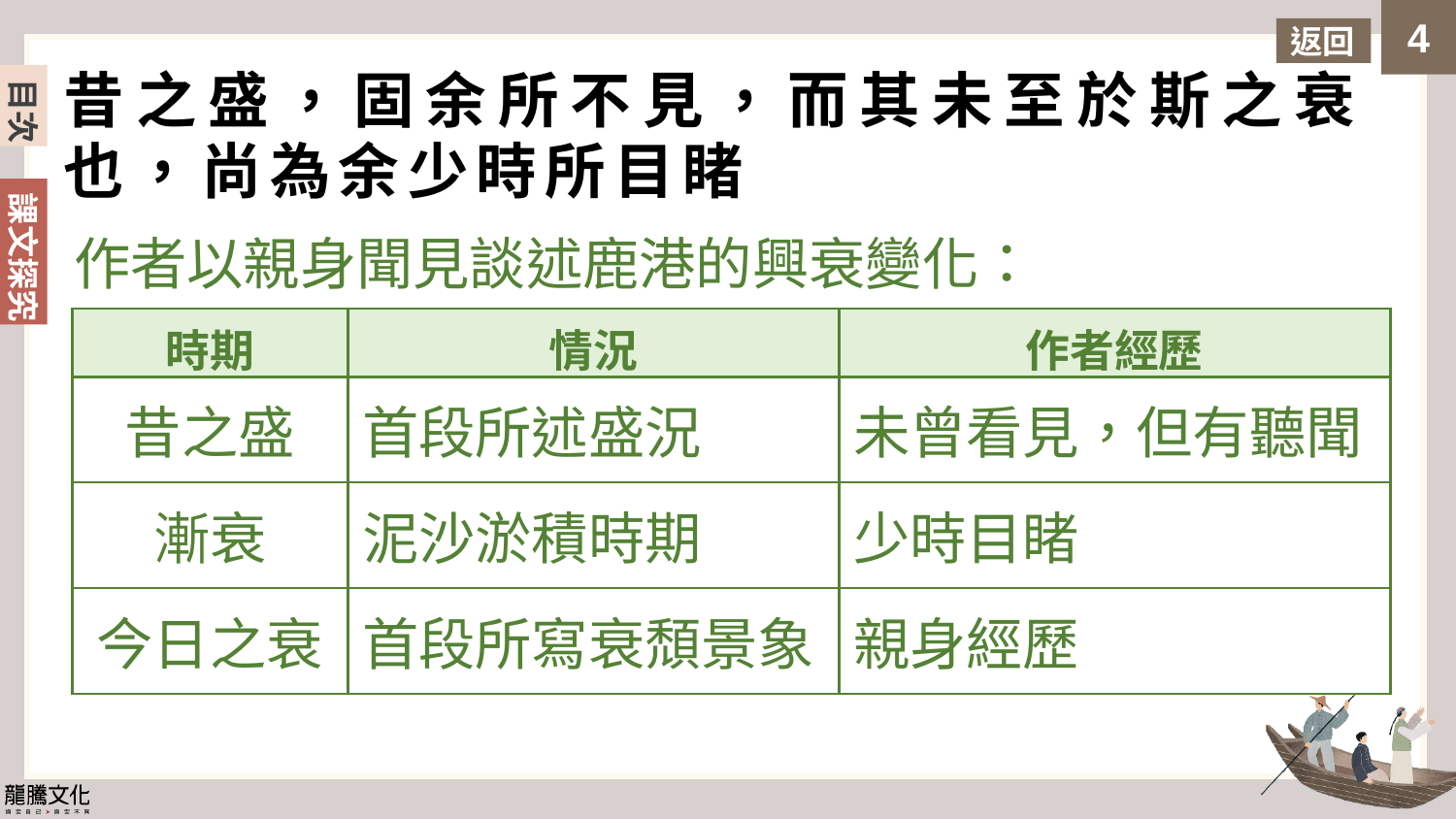

返回
昔之盛，固余所不見，而其未至於斯之衰也，尚為余少時所目睹
作者以親身聞見談述鹿港的興衰變化：
| 時期 | 情況 | 作者經歷 |
| --- | --- | --- |
| 昔之盛 | 首段所述盛況 | 未曾看見，但有聽聞 |
| 漸衰 | 泥沙淤積時期 | 少時目睹 |
| 今日之衰 | 首段所寫衰頹景象 | 親身經歷 |